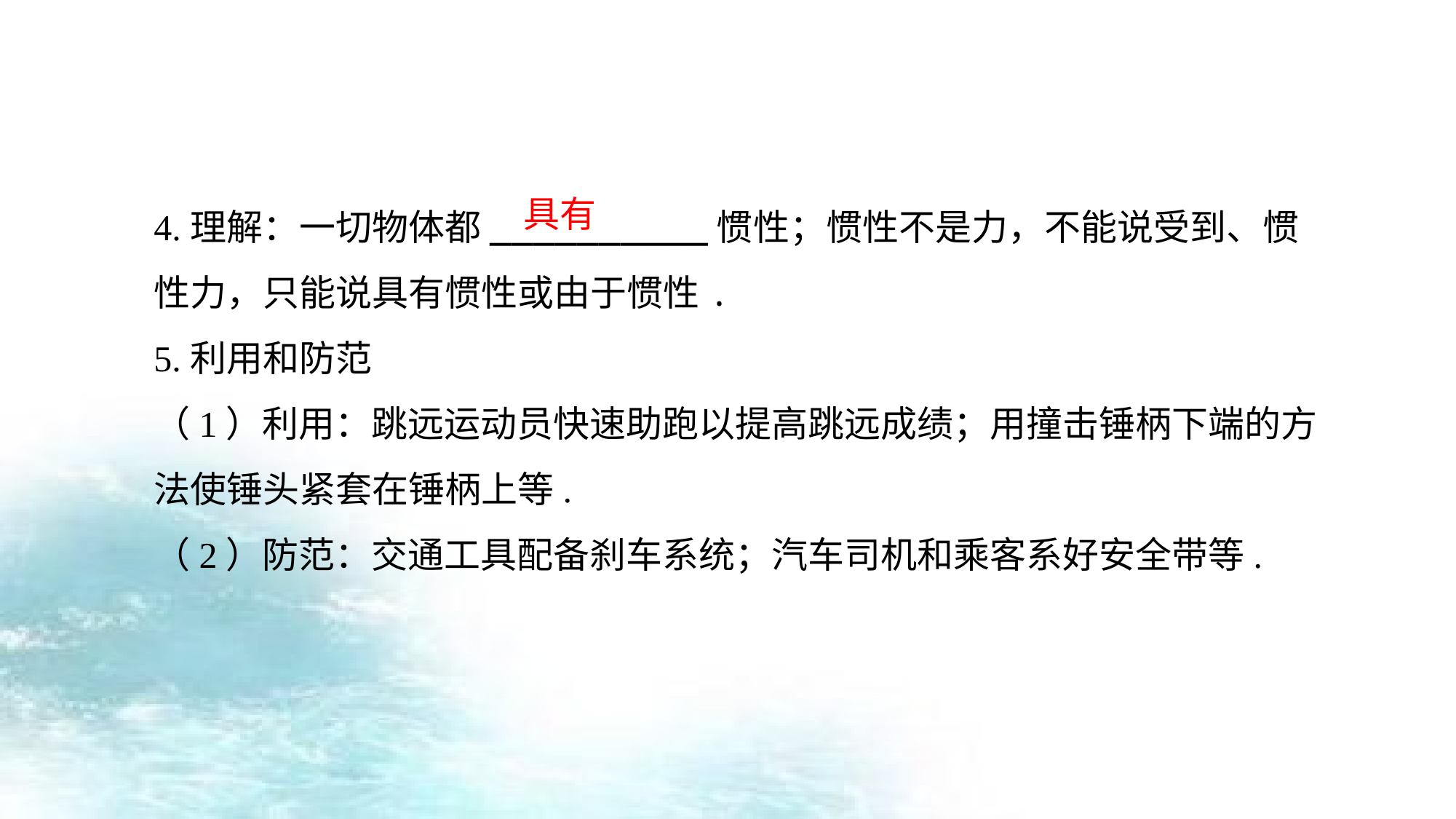

4.理解：一切物体都__________惯性；惯性不是力，不能说受到、惯性力，只能说具有惯性或由于惯性.
5.利用和防范
（1）利用：跳远运动员快速助跑以提高跳远成绩；用撞击锤柄下端的方法使锤头紧套在锤柄上等.
（2）防范：交通工具配备刹车系统；汽车司机和乘客系好安全带等.
具有